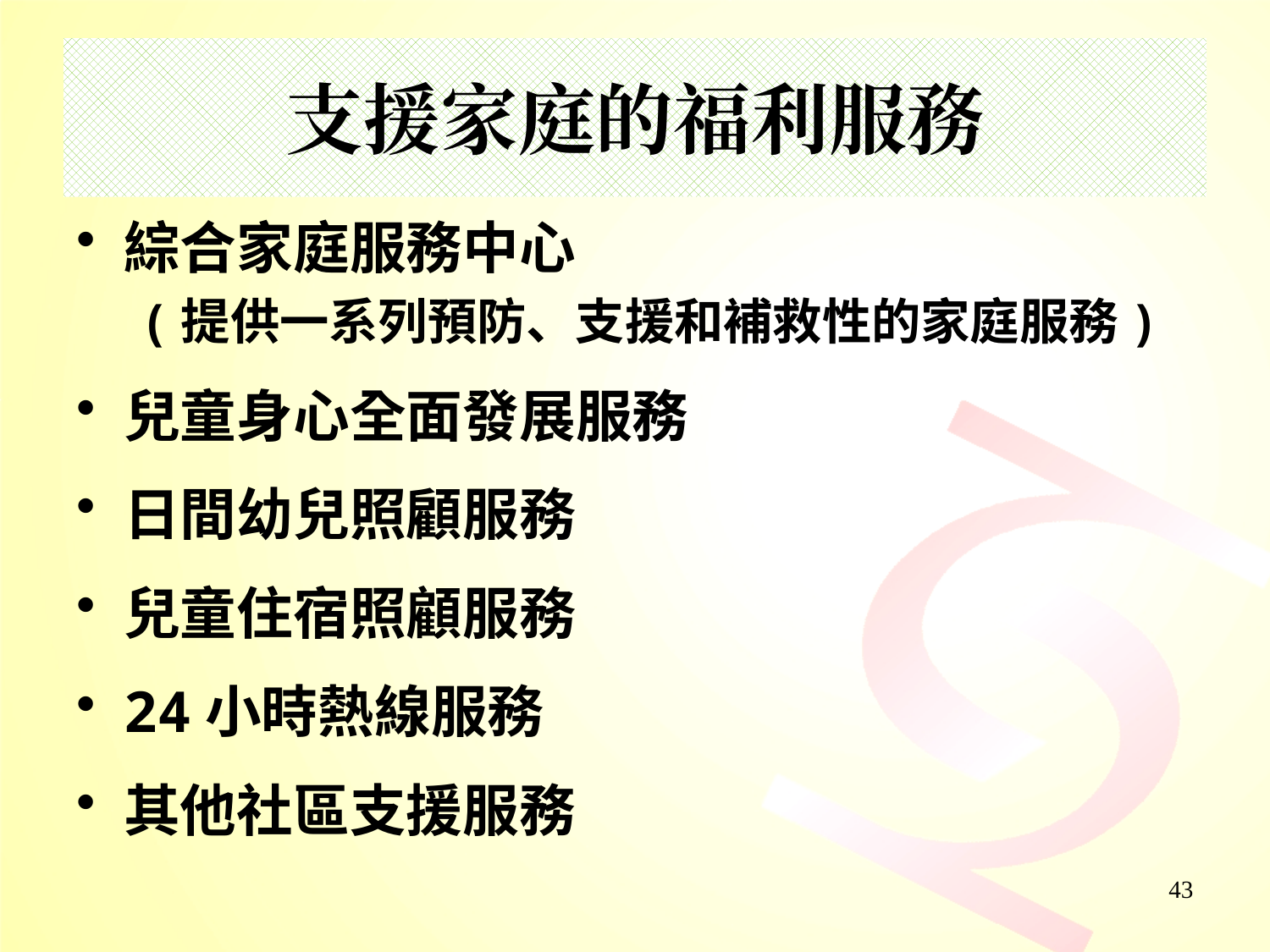

# 支援家庭的福利服務
綜合家庭服務中心
(提供一系列預防、支援和補救性的家庭服務)

兒童身心全面發展服務

日間幼兒照顧服務

兒童住宿照顧服務

24小時熱線服務

其他社區支援服務

43